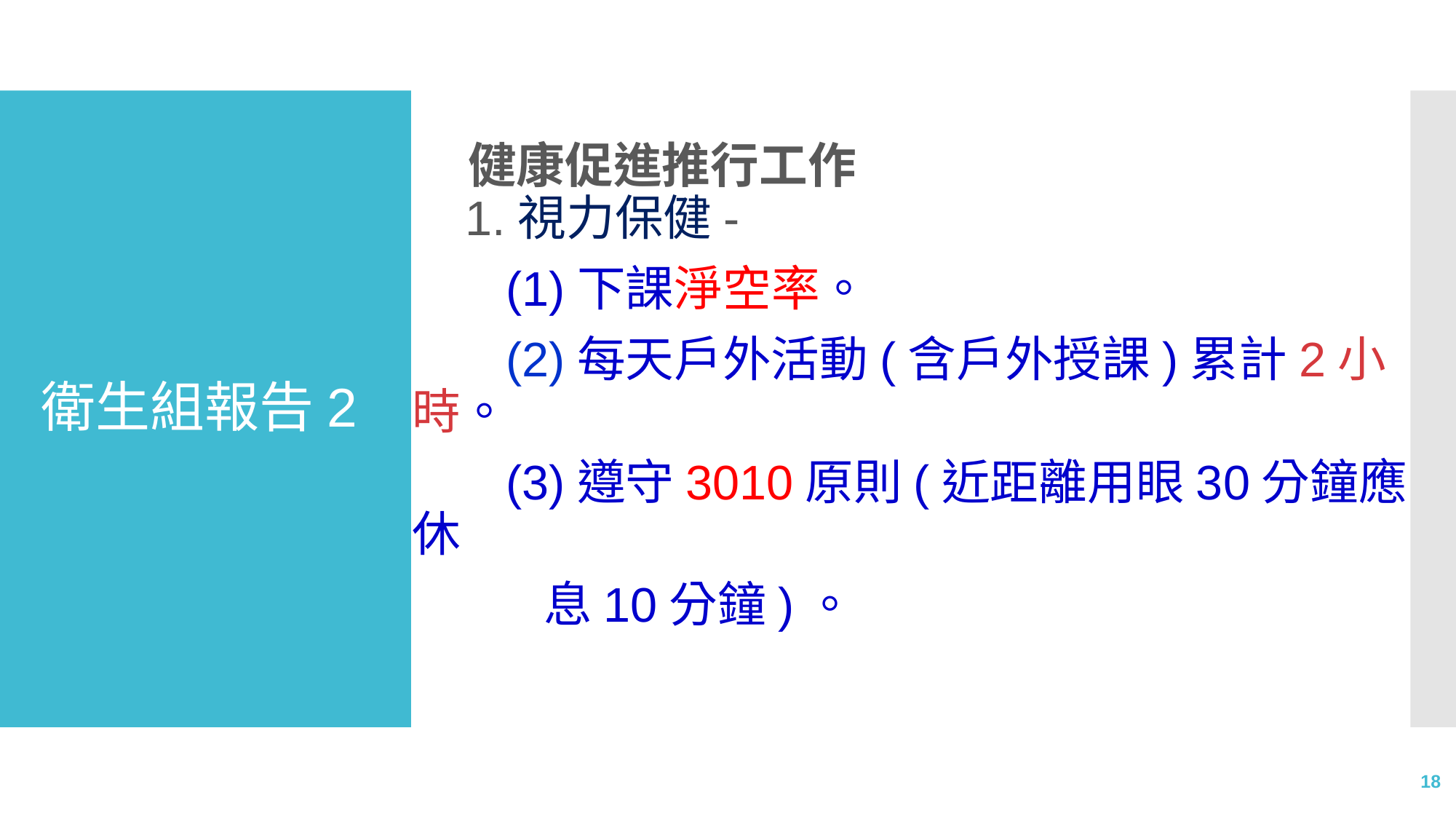

健康促進推行工作
    1.視力保健-
       (1)下課淨空率。
       (2)每天戶外活動(含戶外授課)累計2小時。
       (3)遵守3010原則(近距離用眼30分鐘應休
           息10分鐘)。

# 衛生組報告2
18